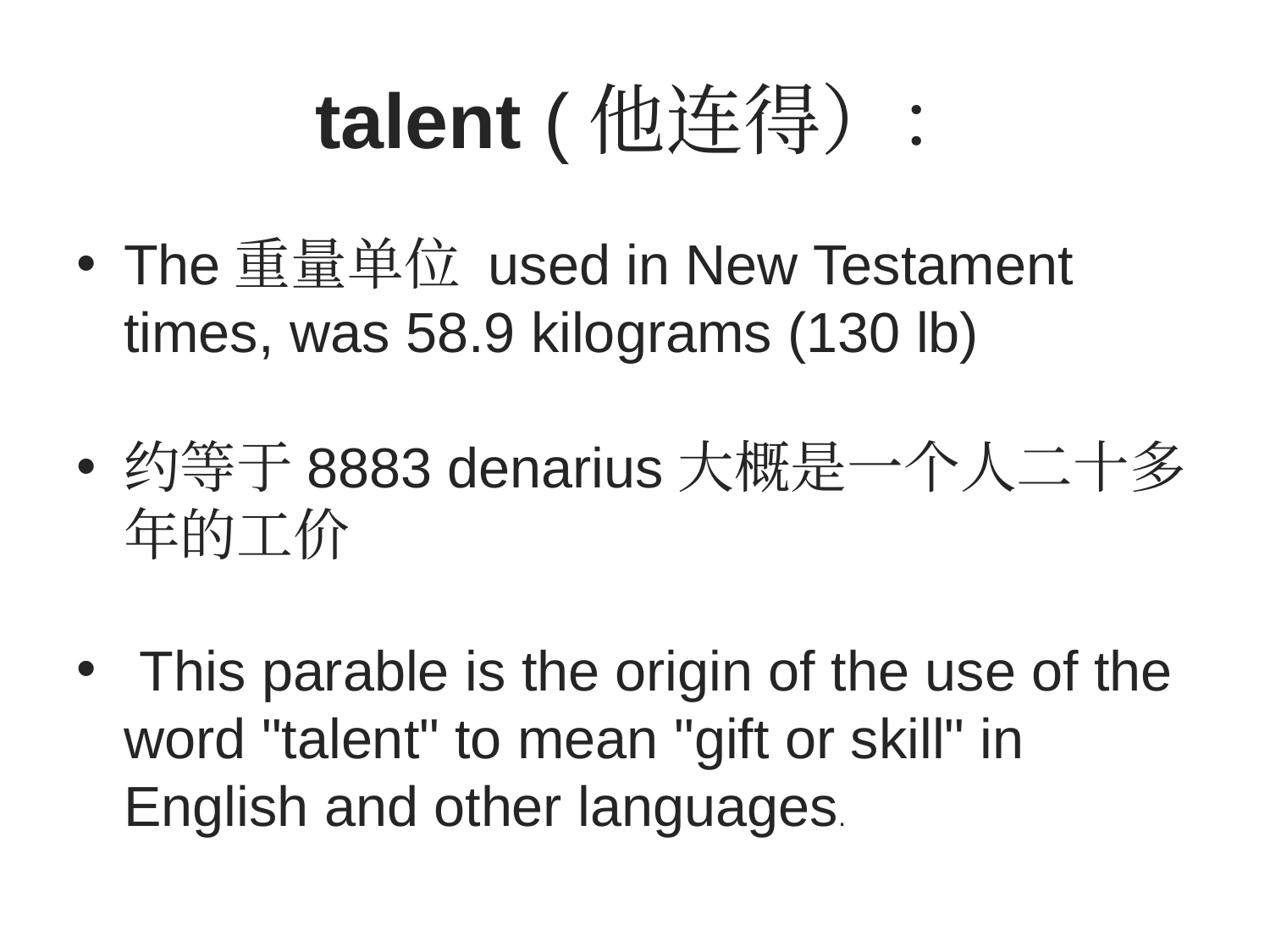

# talent (他连得）：
The重量单位 used in New Testament times, was 58.9 kilograms (130 lb)

约等于8883 denarius大概是一个人二十多年的工价

 This parable is the origin of the use of the word "talent" to mean "gift or skill" in English and other languages.